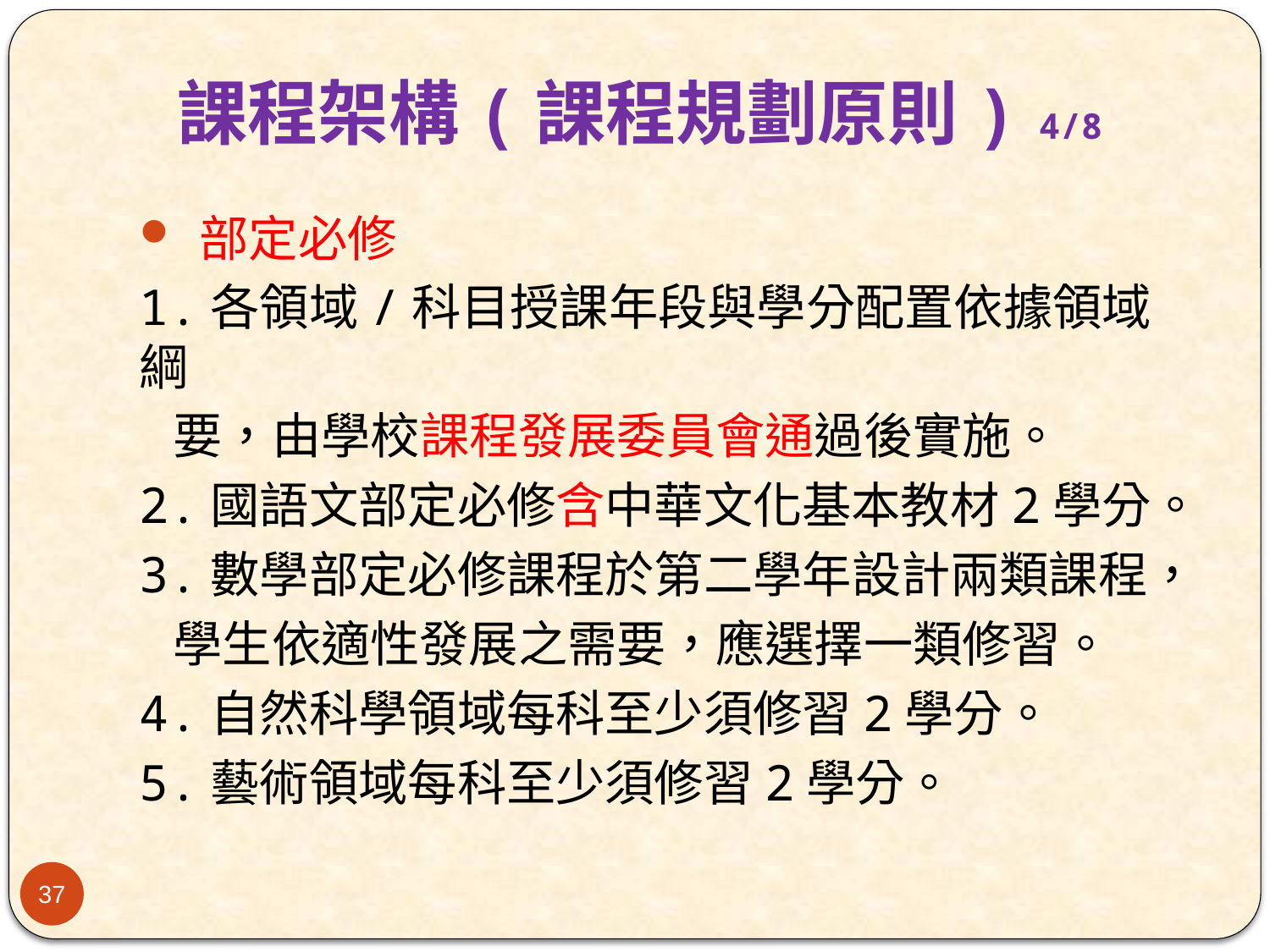

# 課程架構(課程規劃原則) 4/8
 部定必修
1.各領域/科目授課年段與學分配置依據領域綱
  要，由學校課程發展委員會通過後實施。
2.國語文部定必修含中華文化基本教材2學分。
3.數學部定必修課程於第二學年設計兩類課程，
  學生依適性發展之需要，應選擇一類修習。
4.自然科學領域每科至少須修習2學分。
5.藝術領域每科至少須修習2學分。

37